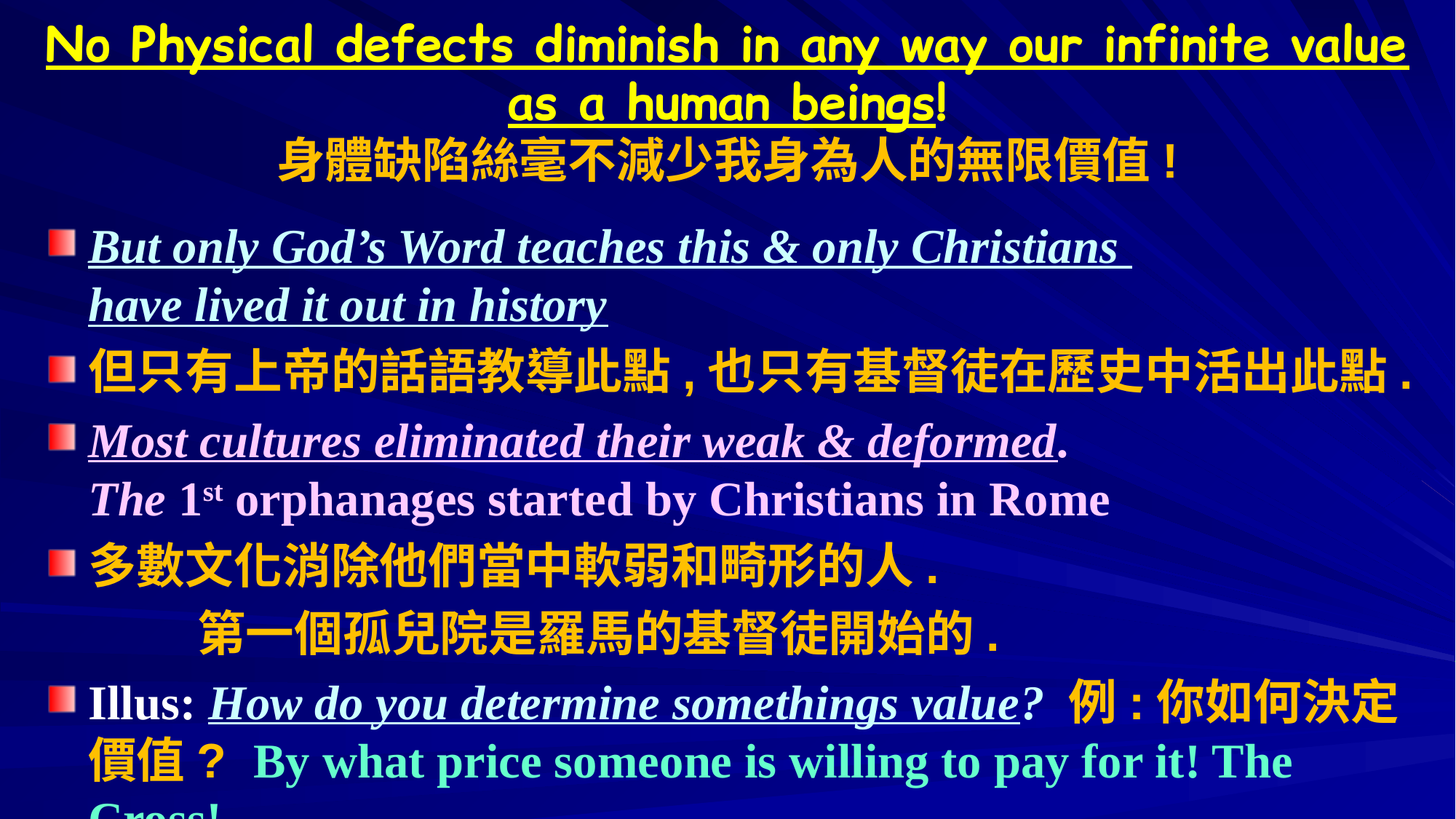

# No Physical defects diminish in any way our infinite value as a human beings! 身體缺陷絲毫不減少我身為人的無限價值!
But only God’s Word teaches this & only Christians 			have lived it out in history
但只有上帝的話語教導此點,也只有基督徒在歷史中活出此點.
Most cultures eliminated their weak & deformed.   			The 1st orphanages started by Christians in Rome
多數文化消除他們當中軟弱和畸形的人.
   		第一個孤兒院是羅馬的基督徒開始的.
Illus: How do you determine somethings value? 例:你如何決定價值?  By what price someone is willing to pay for it! The Cross!